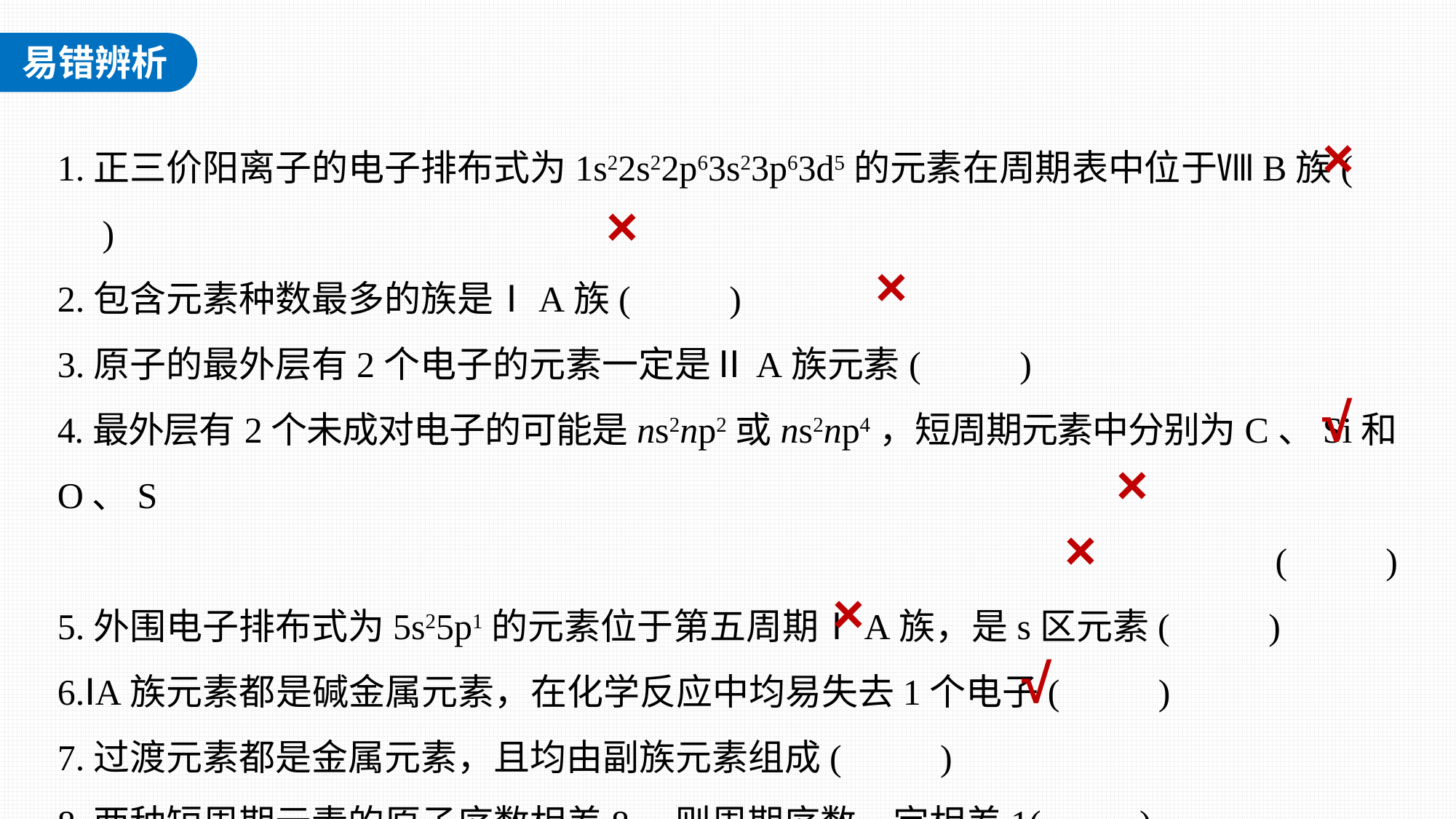

×
1.正三价阳离子的电子排布式为1s22s22p63s23p63d5的元素在周期表中位于ⅧB族(　 　)
2.包含元素种数最多的族是ⅠA族(　 　)
3.原子的最外层有2个电子的元素一定是ⅡA族元素(　 　)
4.最外层有2个未成对电子的可能是ns2np2或ns2np4，短周期元素中分别为C、Si和O、S
(　 　)
5.外围电子排布式为5s25p1的元素位于第五周期ⅠA族，是s区元素(　 　)
6.ⅠA族元素都是碱金属元素，在化学反应中均易失去1个电子(　 　)
7.过渡元素都是金属元素，且均由副族元素组成(　 　)
8.两种短周期元素的原子序数相差8，则周期序数一定相差1(　 　)
×
×
√
×
×
×
√